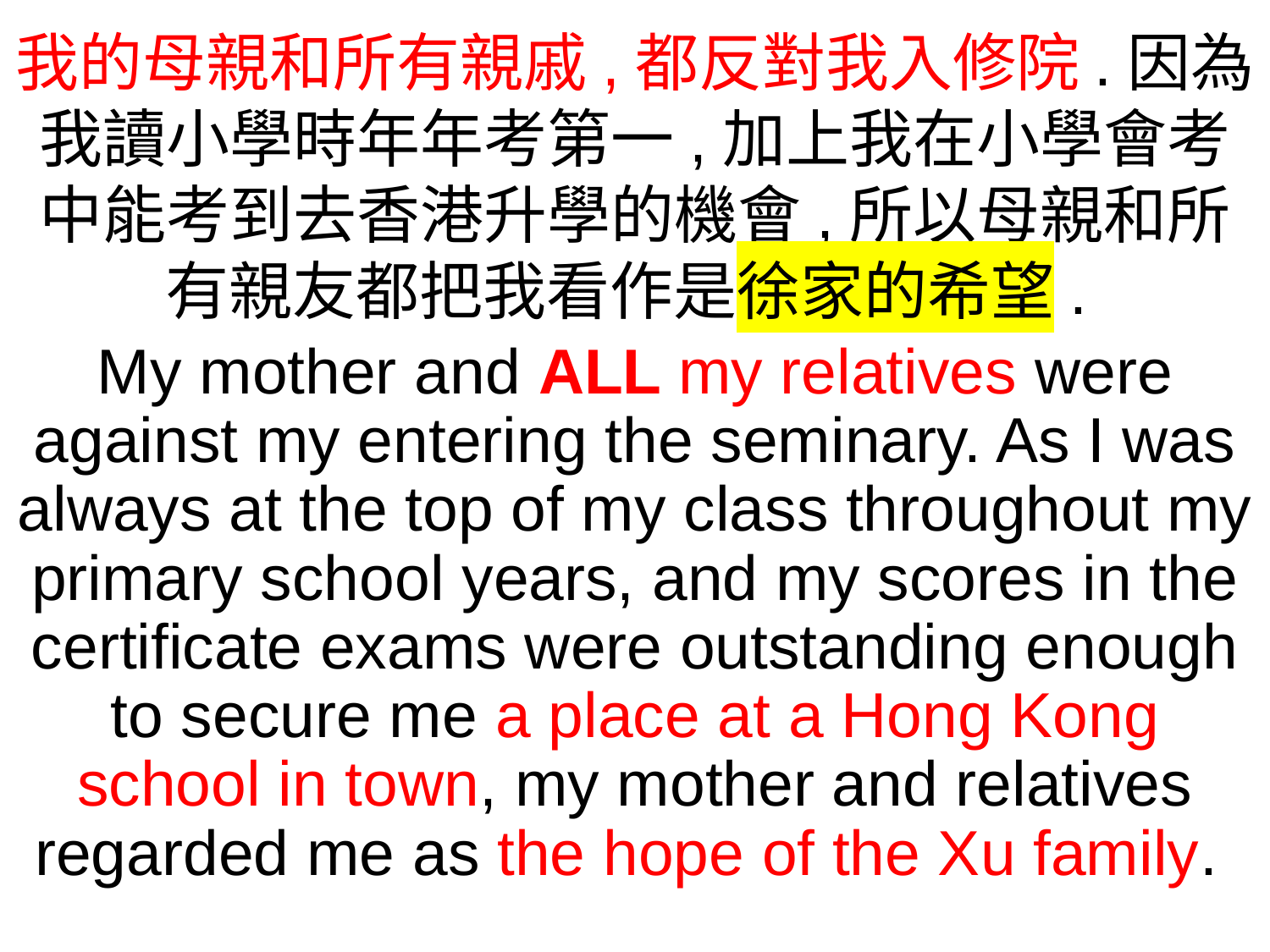

我的母親和所有親戚,都反對我入修院.因為我讀小學時年年考第一,加上我在小學會考中能考到去香港升學的機會,所以母親和所有親友都把我看作是徐家的希望.
My mother and ALL my relatives were against my entering the seminary. As I was always at the top of my class throughout my primary school years, and my scores in the certificate exams were outstanding enough to secure me a place at a Hong Kong school in town, my mother and relatives regarded me as the hope of the Xu family.